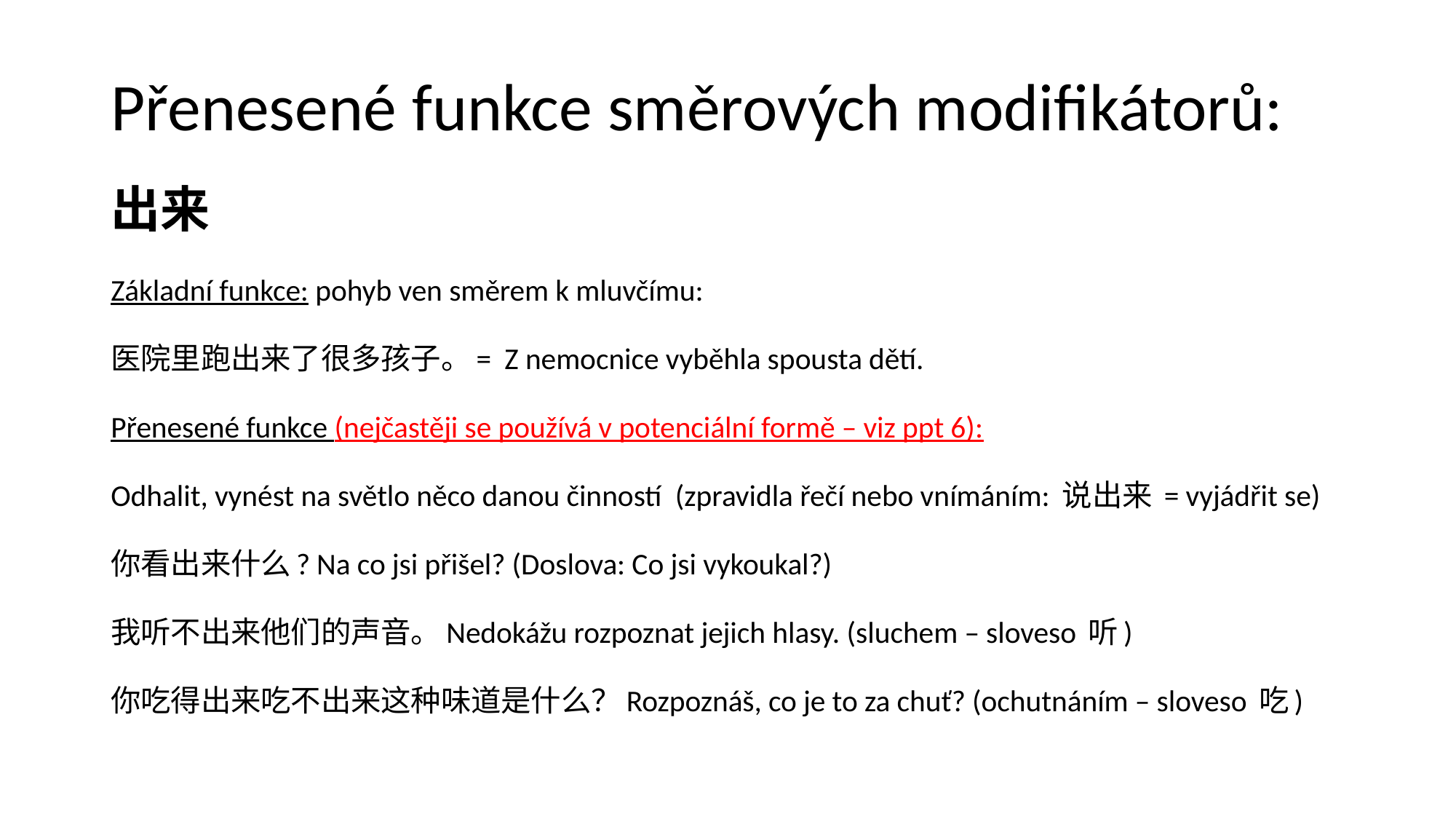

# Přenesené funkce směrových modifikátorů:
出来
Základní funkce: pohyb ven směrem k mluvčímu:
医院里跑出来了很多孩子。=  Z nemocnice vyběhla spousta dětí.
Přenesené funkce (nejčastěji se používá v potenciální formě – viz ppt 6):
Odhalit, vynést na světlo něco danou činností  (zpravidla řečí nebo vnímáním: 说出来 = vyjádřit se)
你看出来什么? Na co jsi přišel? (Doslova: Co jsi vykoukal?)
我听不出来他们的声音。Nedokážu rozpoznat jejich hlasy. (sluchem – sloveso 听)
你吃得出来吃不出来这种味道是什么？Rozpoznáš, co je to za chuť? (ochutnáním – sloveso 吃)